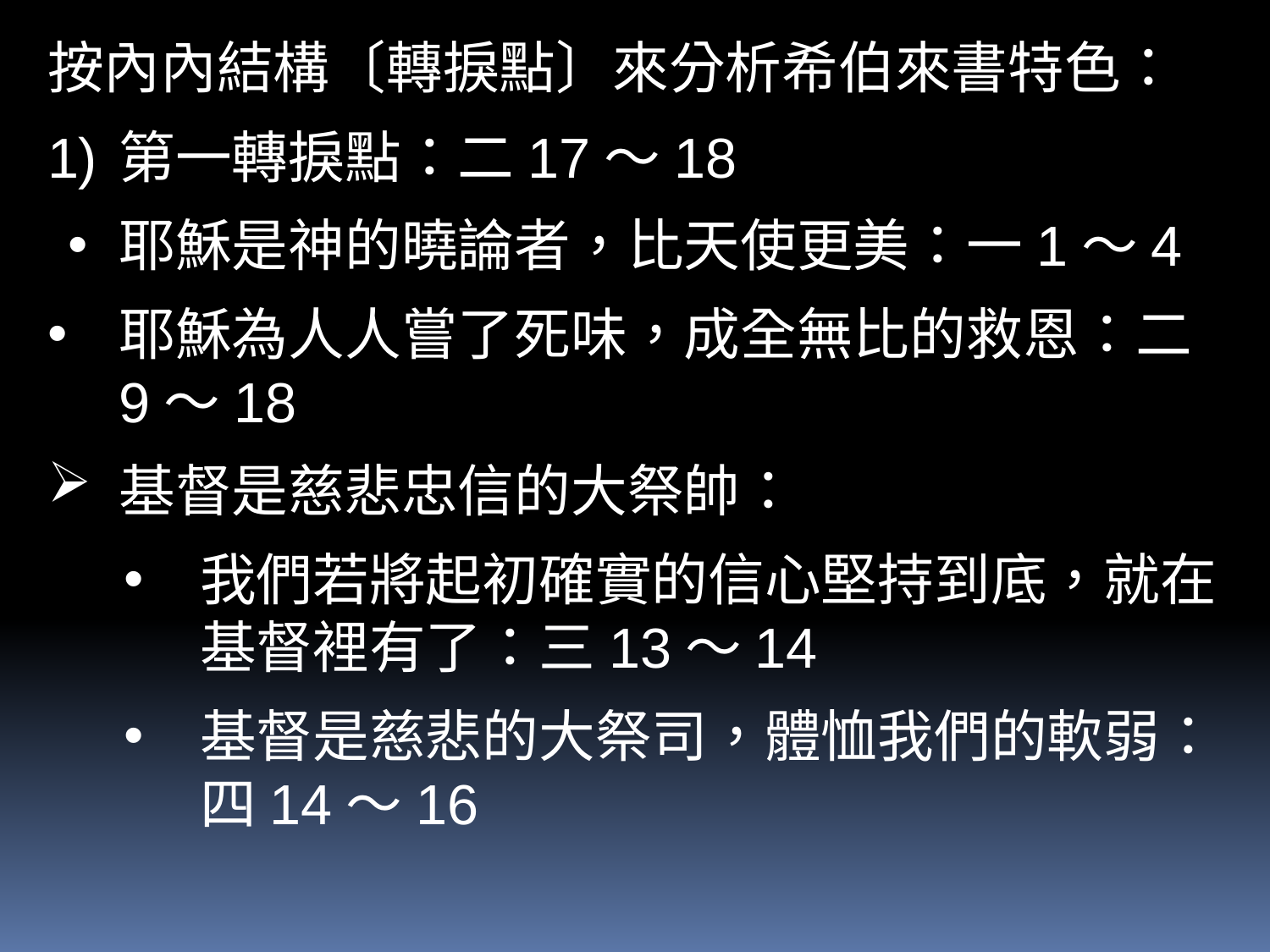

按內內結構〔轉捩點〕來分析希伯來書特色：
第一轉捩點：二17～18
耶穌是神的曉論者，比天使更美：一1～4
耶穌為人人嘗了死味，成全無比的救恩：二9～18
基督是慈悲忠信的大祭帥：
我們若將起初確實的信心堅持到底，就在基督裡有了：三13～14
基督是慈悲的大祭司，體恤我們的軟弱：四14～16